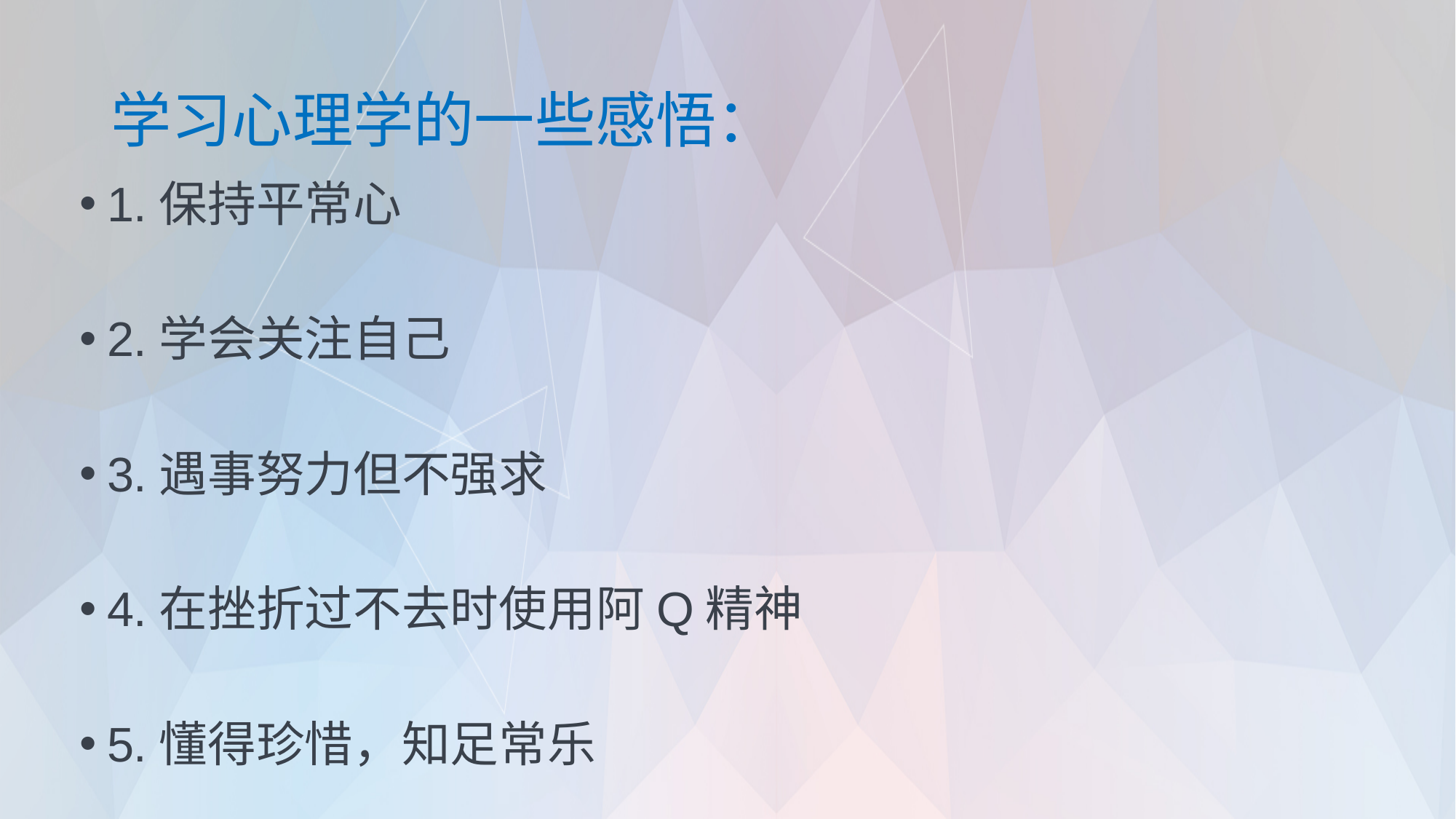

# 学习心理学的一些感悟：
1.保持平常心

2.学会关注自己

3.遇事努力但不强求

4.在挫折过不去时使用阿Q精神

5.懂得珍惜，知足常乐